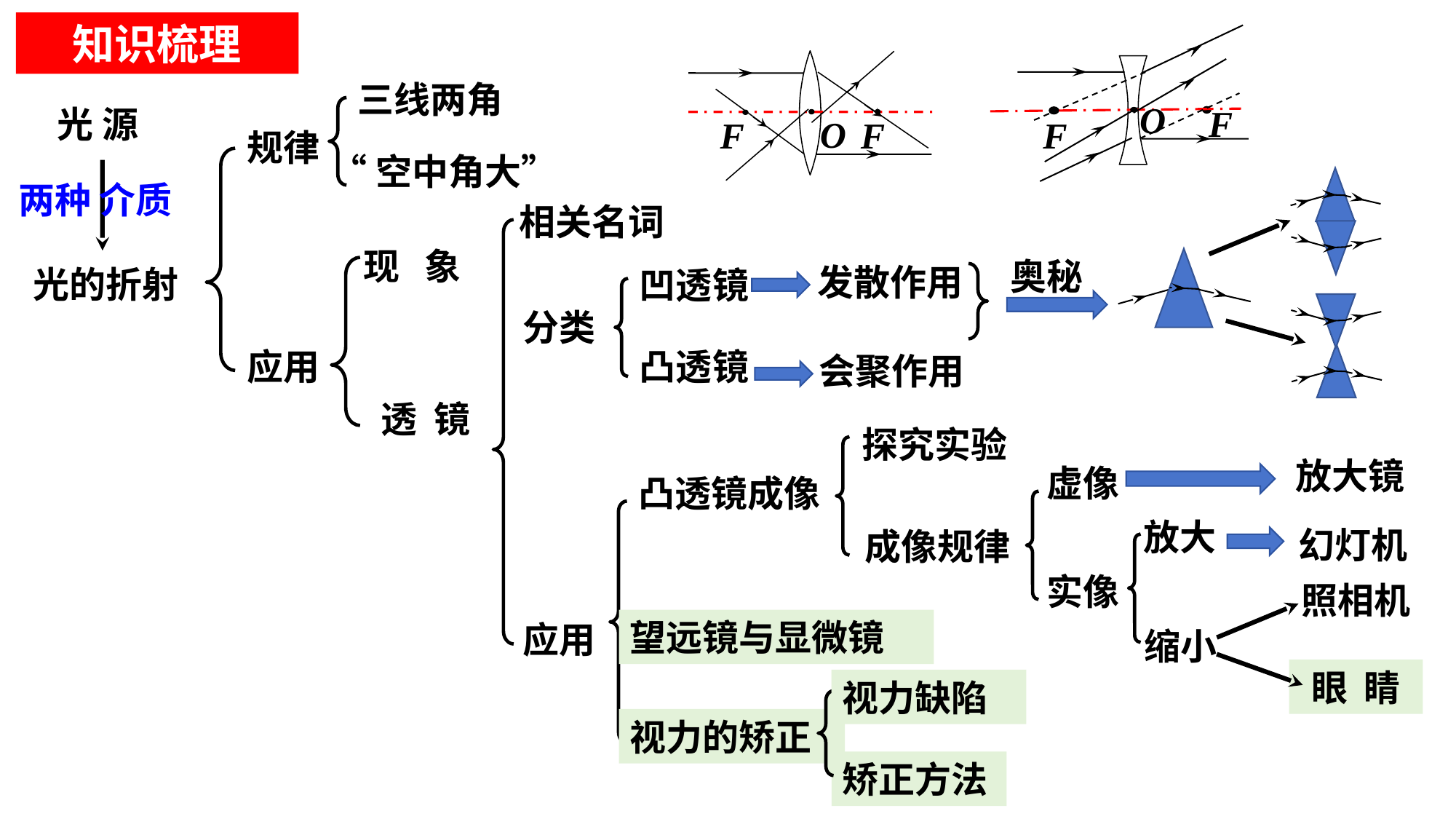

知识梳理

O

F
F

O
F

F

三线两角
光 源

规律
“空中角大”

两种 介质
相关名词

现   象

奥秘
发散作用
光的折射
凹透镜

分类
应用
凸透镜
会聚作用

透  镜
探究实验

放大镜
虚像

凸透镜成像

放大
幻灯机
成像规律

实像
照相机

望远镜与显微镜
视力缺陷

视力的矫正
矫正方法
应用
缩小

眼  睛